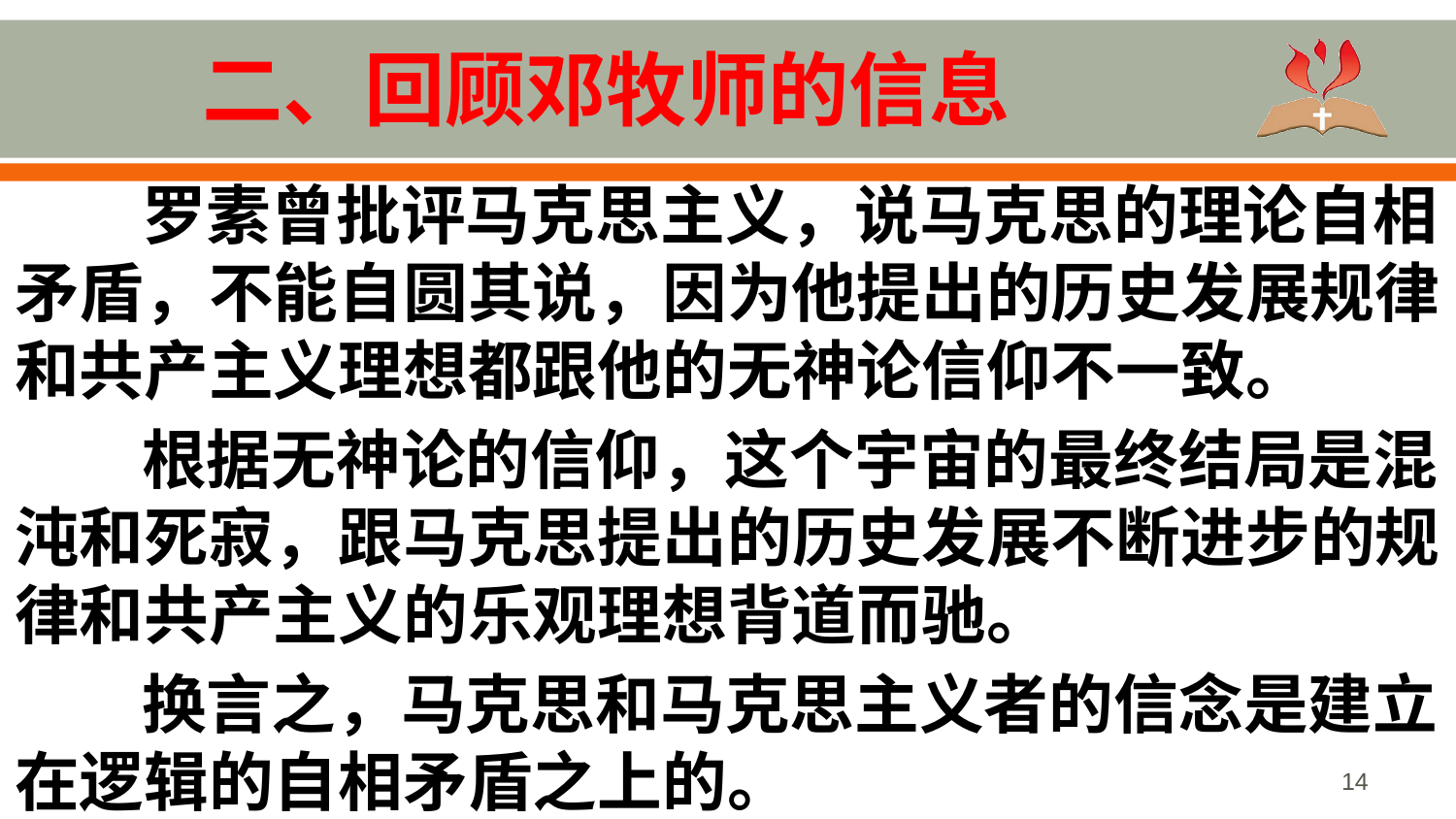

# 二、回顾邓牧师的信息
罗素曾批评马克思主义，说马克思的理论自相矛盾，不能自圆其说，因为他提出的历史发展规律和共产主义理想都跟他的无神论信仰不一致。
根据无神论的信仰，这个宇宙的最终结局是混沌和死寂，跟马克思提出的历史发展不断进步的规律和共产主义的乐观理想背道而驰。
换言之，马克思和马克思主义者的信念是建立在逻辑的自相矛盾之上的。

14